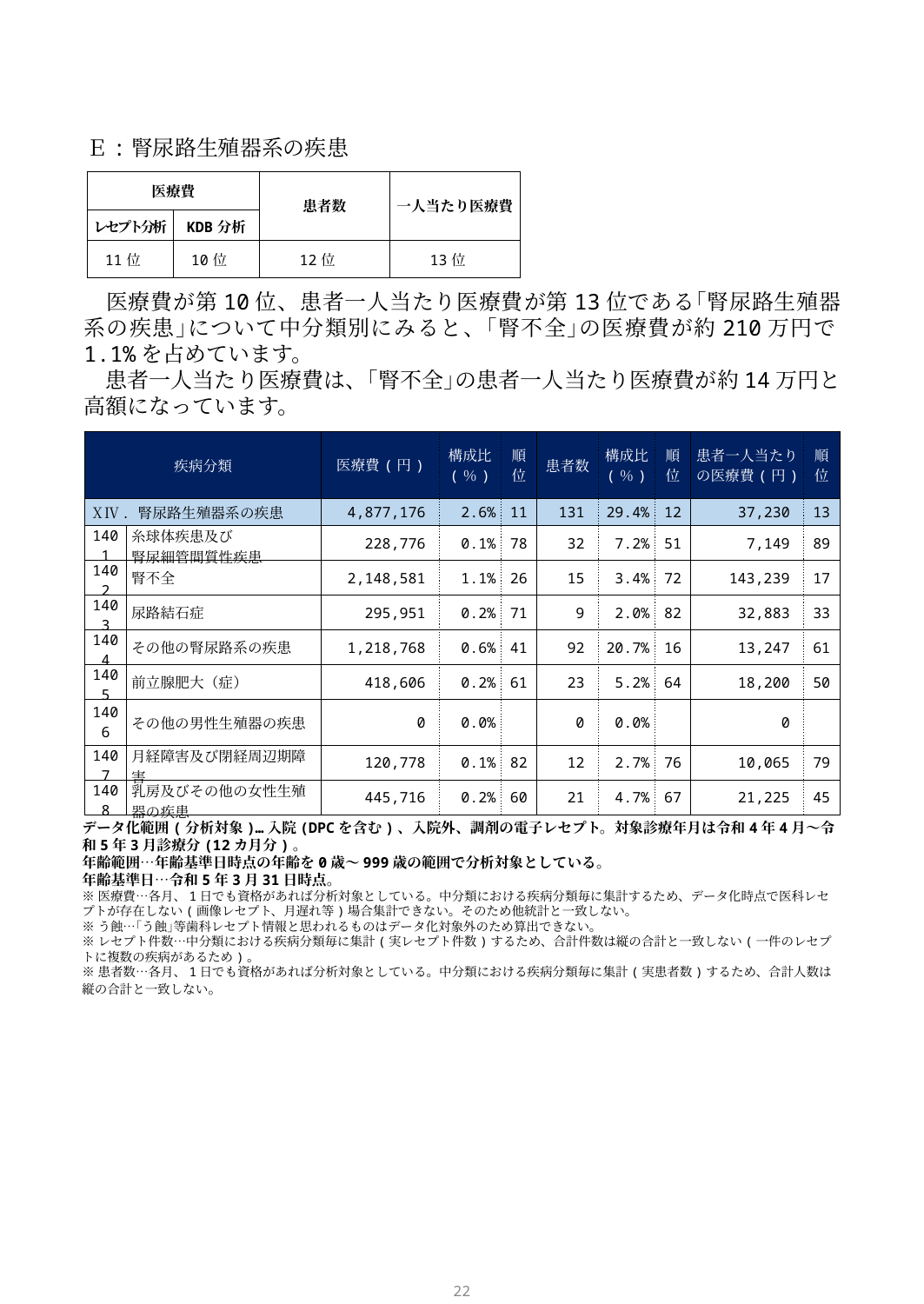

Ｅ:腎尿路生殖器系の疾患
| 医療費 |  | 患者数 | 一人当たり医療費 |
| --- | --- | --- | --- |
| レセプト分析 | KDB分析 |  |  |
| 11位 | 10位 | 12位 | 13位 |
　医療費が第10位、患者一人当たり医療費が第13位である｢腎尿路生殖器系の疾患｣について中分類別にみると、｢腎不全｣の医療費が約210万円で1.1%を占めています。
　患者一人当たり医療費は、｢腎不全｣の患者一人当たり医療費が約14万円と高額になっています。
| 疾病分類 |  | 医療費(円) | 構成比 (％) | 順位 | 患者数 | 構成比 (％) | 順位 | 患者一人当たりの医療費(円) | 順位 |
| --- | --- | --- | --- | --- | --- | --- | --- | --- | --- |
| ⅩⅣ．腎尿路生殖器系の疾患 |  | 4,877,176 | 2.6% | 11 | 131 | 29.4% | 12 | 37,230 | 13 |
| 1401 | 糸球体疾患及び 腎尿細管間質性疾患 | 228,776 | 0.1% | 78 | 32 | 7.2% | 51 | 7,149 | 89 |
| 1402 | 腎不全 | 2,148,581 | 1.1% | 26 | 15 | 3.4% | 72 | 143,239 | 17 |
| 1403 | 尿路結石症 | 295,951 | 0.2% | 71 | 9 | 2.0% | 82 | 32,883 | 33 |
| 1404 | その他の腎尿路系の疾患 | 1,218,768 | 0.6% | 41 | 92 | 20.7% | 16 | 13,247 | 61 |
| 1405 | 前立腺肥大（症） | 418,606 | 0.2% | 61 | 23 | 5.2% | 64 | 18,200 | 50 |
| 1406 | その他の男性生殖器の疾患 | 0 | 0.0% |  | 0 | 0.0% |  | 0 |  |
| 1407 | 月経障害及び閉経周辺期障害 | 120,778 | 0.1% | 82 | 12 | 2.7% | 76 | 10,065 | 79 |
| 1408 | 乳房及びその他の女性生殖器の疾患 | 445,716 | 0.2% | 60 | 21 | 4.7% | 67 | 21,225 | 45 |
データ化範囲(分析対象)…入院(DPCを含む)、入院外、調剤の電子レセプト。対象診療年月は令和4年4月～令和5年3月診療分(12カ月分)。
年齢範囲…年齢基準日時点の年齢を0歳～999歳の範囲で分析対象としている。
年齢基準日…令和5年3月31日時点。
※医療費…各月、1日でも資格があれば分析対象としている。中分類における疾病分類毎に集計するため、データ化時点で医科レセプトが存在しない(画像レセプト、月遅れ等)場合集計できない。そのため他統計と一致しない。
※う蝕…｢う蝕｣等歯科レセプト情報と思われるものはデータ化対象外のため算出できない。
※レセプト件数…中分類における疾病分類毎に集計(実レセプト件数)するため、合計件数は縦の合計と一致しない(一件のレセプトに複数の疾病があるため)。
※患者数…各月、1日でも資格があれば分析対象としている。中分類における疾病分類毎に集計(実患者数)するため、合計人数は縦の合計と一致しない。
22